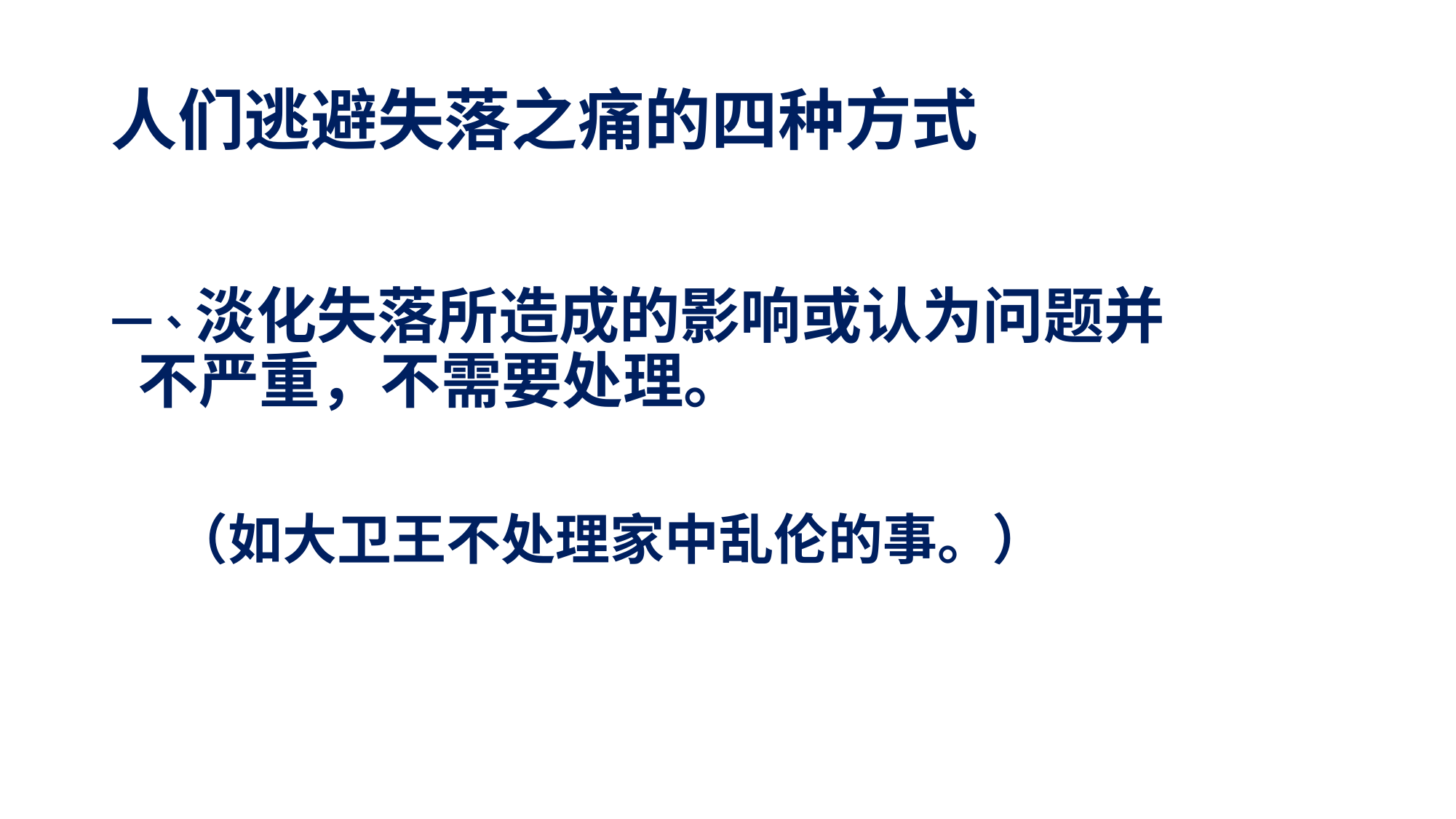

# 人们逃避失落之痛的四种方式
一、淡化失落所造成的影响或认为问题并   不严重，不需要处理。

    （如大卫王不处理家中乱伦的事。）